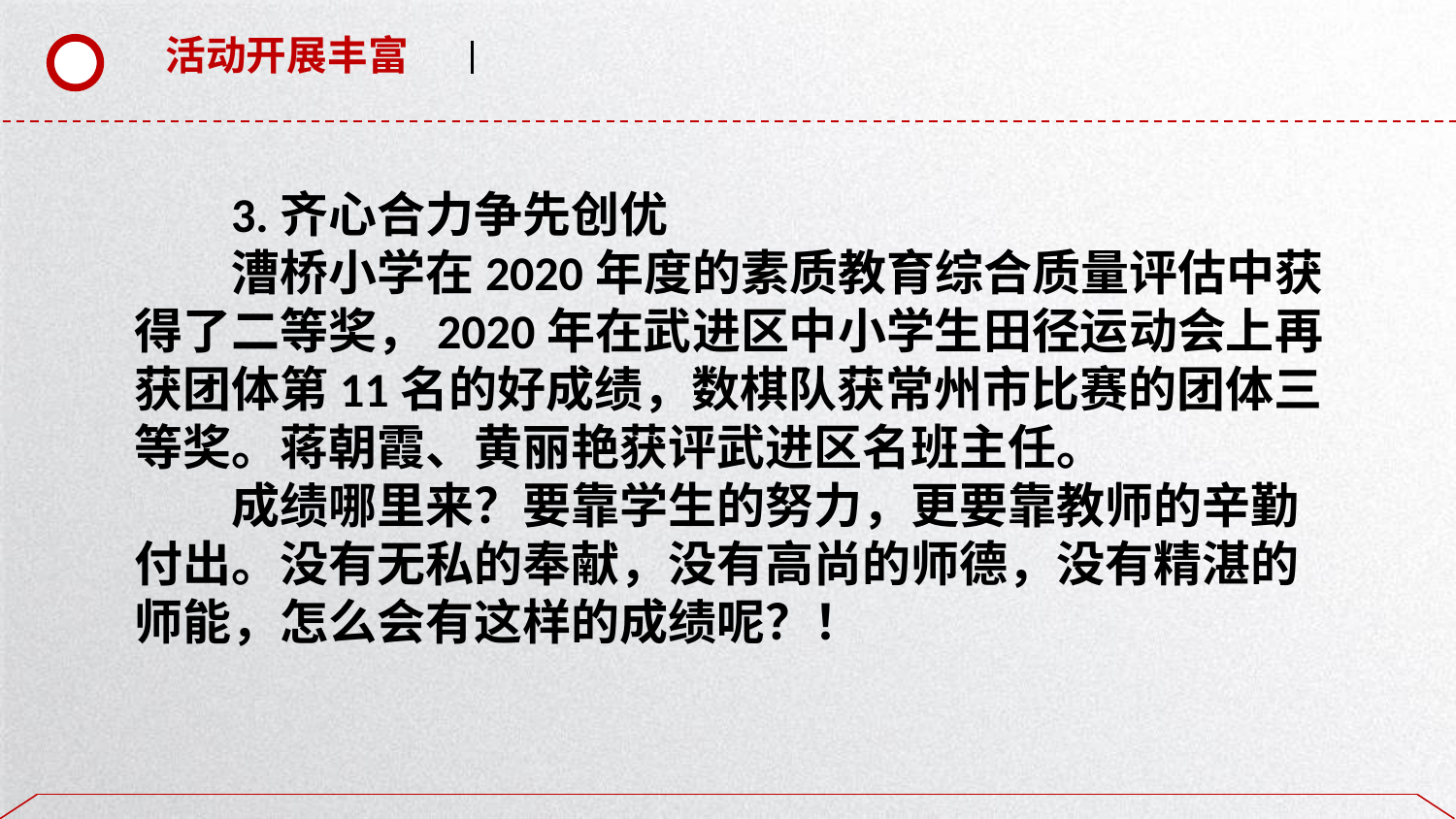

活动开展丰富

3.齐心合力争先创优
漕桥小学在2020年度的素质教育综合质量评估中获得了二等奖，2020年在武进区中小学生田径运动会上再获团体第11名的好成绩，数棋队获常州市比赛的团体三等奖。蒋朝霞、黄丽艳获评武进区名班主任。
成绩哪里来？要靠学生的努力，更要靠教师的辛勤付出。没有无私的奉献，没有高尚的师德，没有精湛的师能，怎么会有这样的成绩呢？！